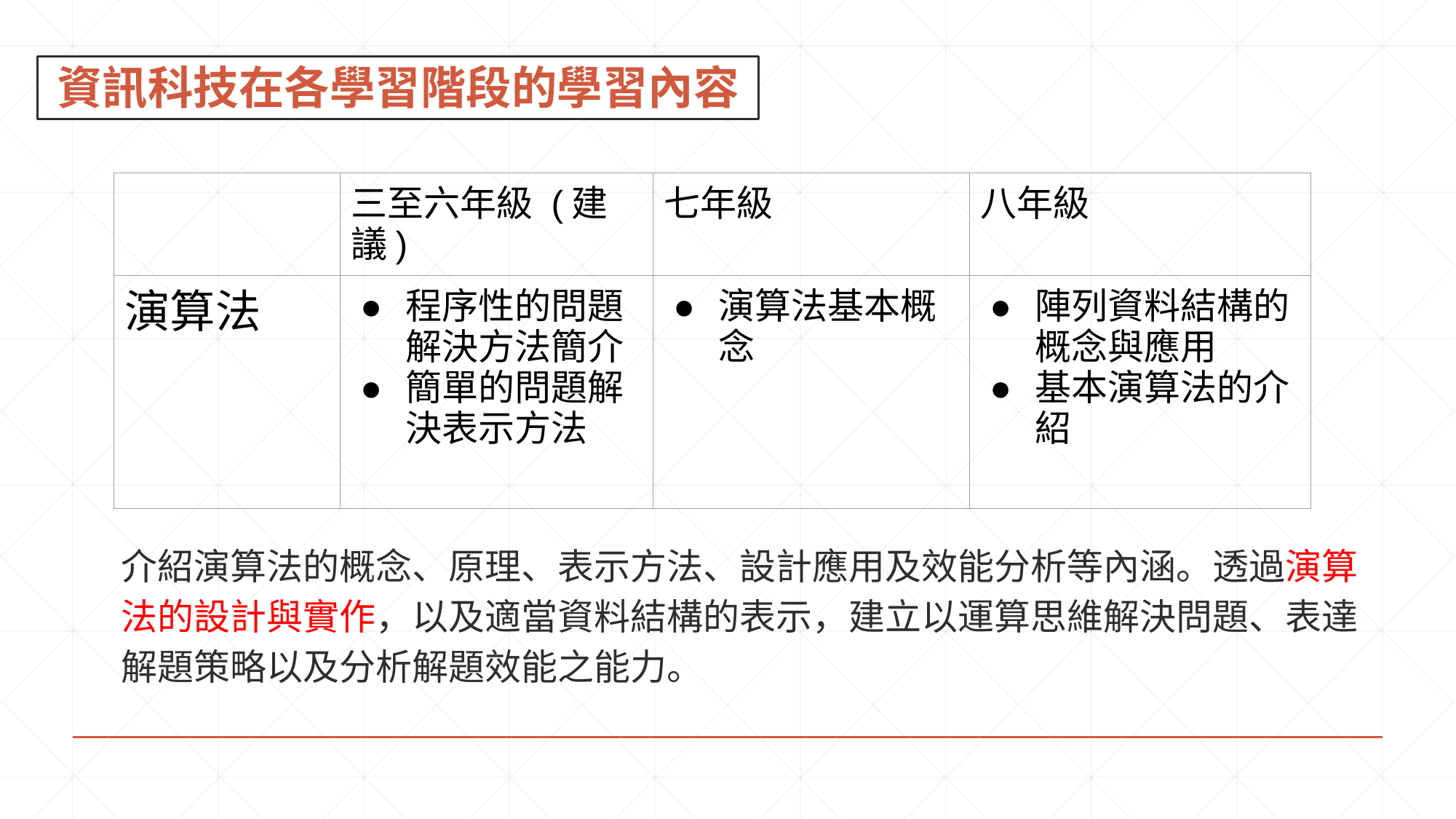

資訊科技在各學習階段的學習內容
|  | 三至六年級 (建議) | 七年級 | 八年級 |
| --- | --- | --- | --- |
| 演算法 | 程序性的問題解決方法簡介 簡單的問題解決表示方法 | 演算法基本概念 | 陣列資料結構的概念與應用 基本演算法的介紹 |
介紹演算法的概念、原理、表示方法、設計應用及效能分析等內涵。透過演算法的設計與實作，以及適當資料結構的表示，建立以運算思維解決問題、表達解題策略以及分析解題效能之能力。